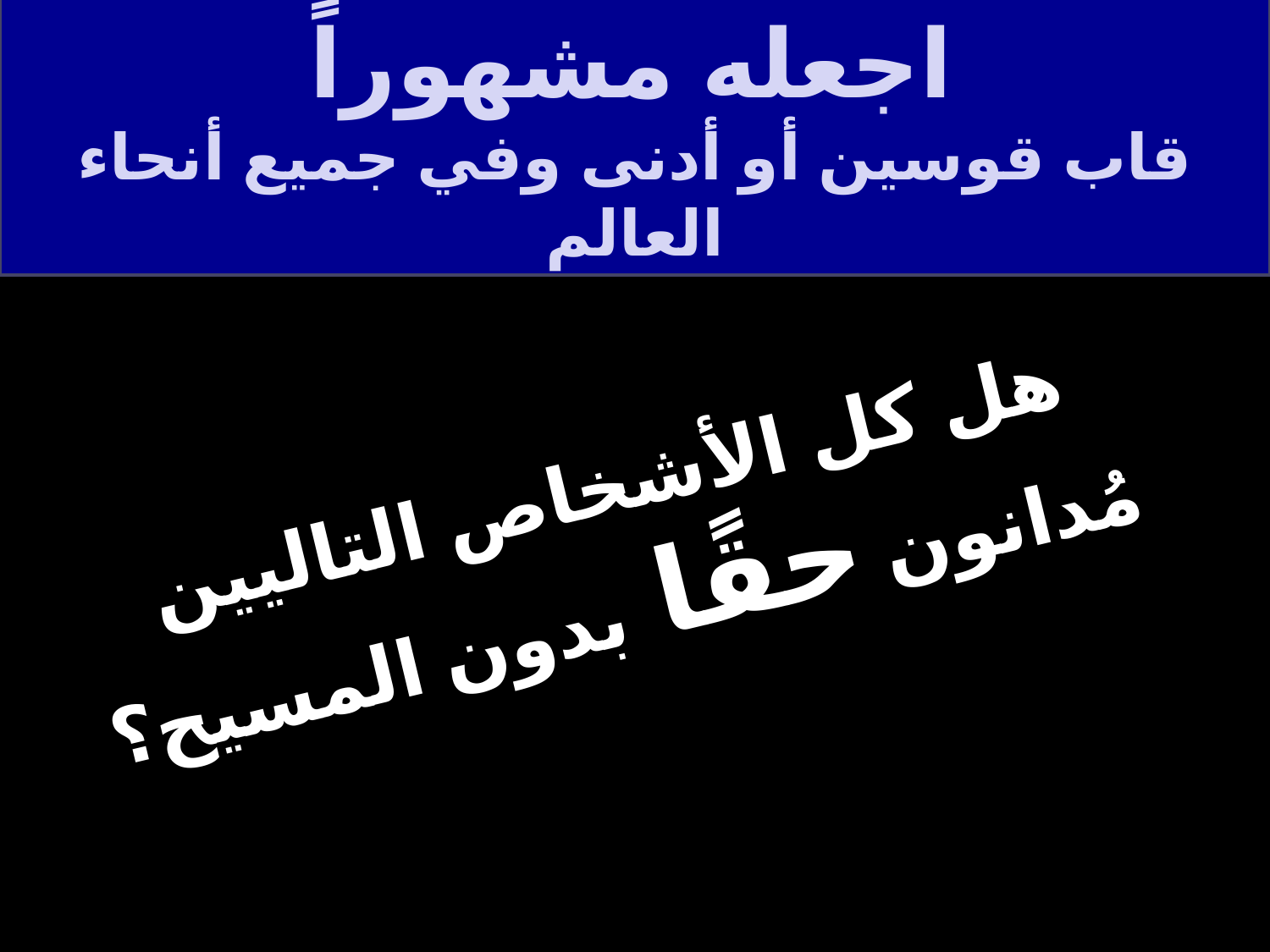

اجعله مشهوراً
قاب قوسين أو أدنى وفي جميع أنحاء العالم
# هل كل الأشخاص التاليين مُدانون حقًا بدون المسيح؟
讓 全 世 界 都 知 道
～直到全地，直到地極～